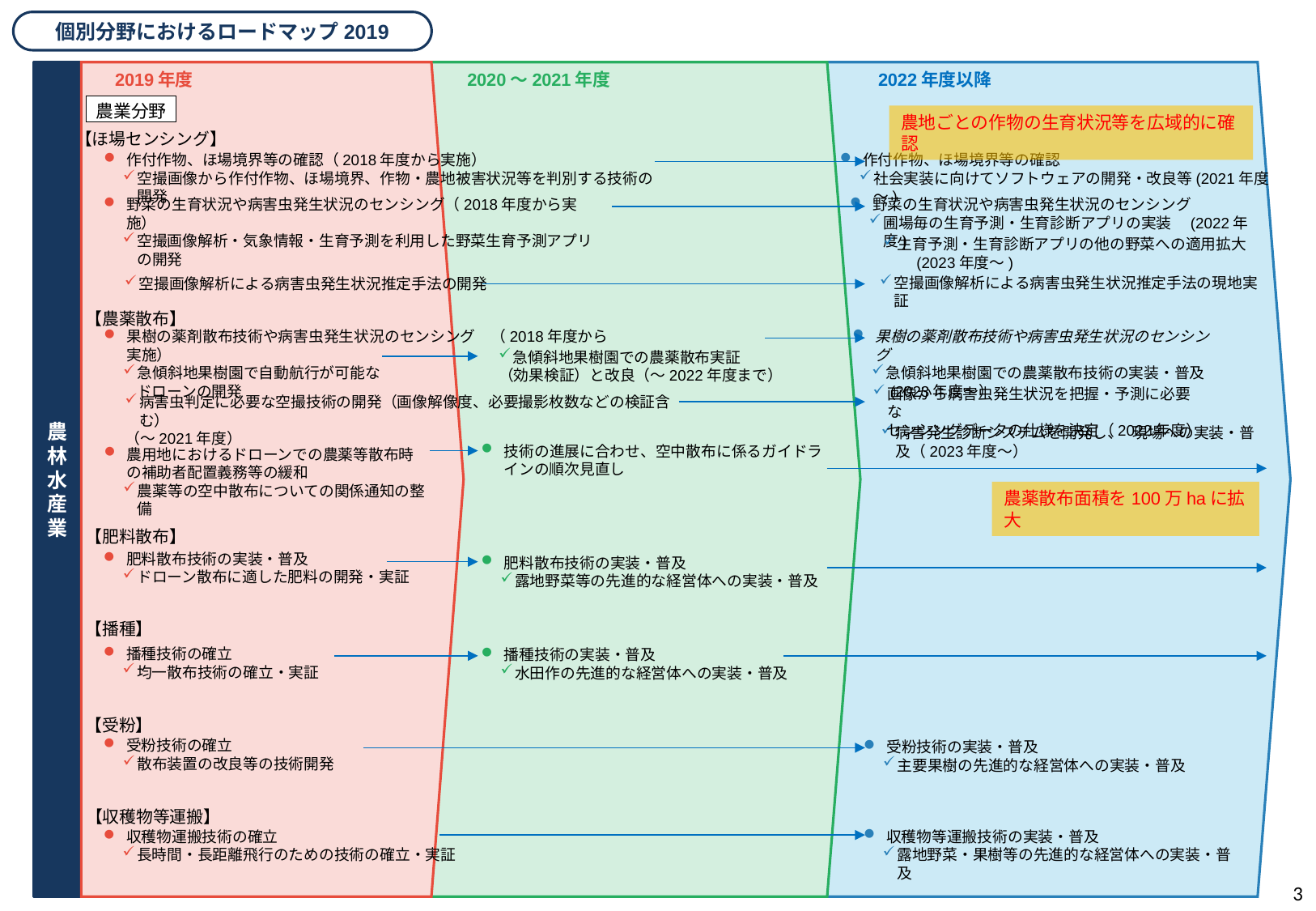

個別分野におけるロードマップ2019
農林水産業
　2019年度
　　2020～2021年度
　　2022年度以降
農業分野
農地ごとの作物の生育状況等を広域的に確認
【ほ場センシング】
作付作物、ほ場境界等の確認（2018年度から実施）
空撮画像から作付作物、ほ場境界、作物・農地被害状況等を判別する技術の開発
作付作物、ほ場境界等の確認
社会実装に向けてソフトウェアの開発・改良等(2021年度～)
野菜の生育状況や病害虫発生状況のセンシング
圃場毎の生育予測・生育診断アプリの実装　(2022年度)

野菜の生育状況や病害虫発生状況のセンシング（2018年度から実施）
空撮画像解析・気象情報・生育予測を利用した野菜生育予測アプリの開発
生育予測・生育診断アプリの他の野菜への適用拡大　(2023年度～)

空撮画像解析による病害虫発生状況推定手法の現地実証
空撮画像解析による病害虫発生状況推定手法の開発
【農薬散布】
果樹の薬剤散布技術や病害虫発生状況のセンシング　（2018年度から実施）
急傾斜地果樹園で自動航行が可能な
   ドローンの開発
果樹の薬剤散布技術や病害虫発生状況のセンシング
急傾斜地果樹園での農薬散布技術の実装・普及
　(2023年度～）
急傾斜地果樹園での農薬散布実証
（効果検証）と改良（～2022年度まで）
画像から病害虫発生状況を把握・予測に必要な
   センシングデータの仕様を決定（2022年度）
病害虫判定に必要な空撮技術の開発（画像解像度、必要撮影枚数などの検証含む）
（～2021年度）
病害発生診断システムを開発し、   現場への実装・普及（2023年度～）
技術の進展に合わせ、空中散布に係るガイドラインの順次見直し
農用地におけるドローンでの農薬等散布時の補助者配置義務等の緩和
農薬等の空中散布についての関係通知の整備
農薬散布面積を100万haに拡大
【肥料散布】
肥料散布技術の実装・普及
ドローン散布に適した肥料の開発・実証

肥料散布技術の実装・普及
露地野菜等の先進的な経営体への実装・普及
【播種】
播種技術の確立
均一散布技術の確立・実証
播種技術の実装・普及
水田作の先進的な経営体への実装・普及
【受粉】
受粉技術の確立
散布装置の改良等の技術開発
受粉技術の実装・普及
主要果樹の先進的な経営体への実装・普及
【収穫物等運搬】
収穫物等運搬技術の実装・普及
露地野菜・果樹等の先進的な経営体への実装・普及
収穫物運搬技術の確立
長時間・長距離飛行のための技術の確立・実証

3